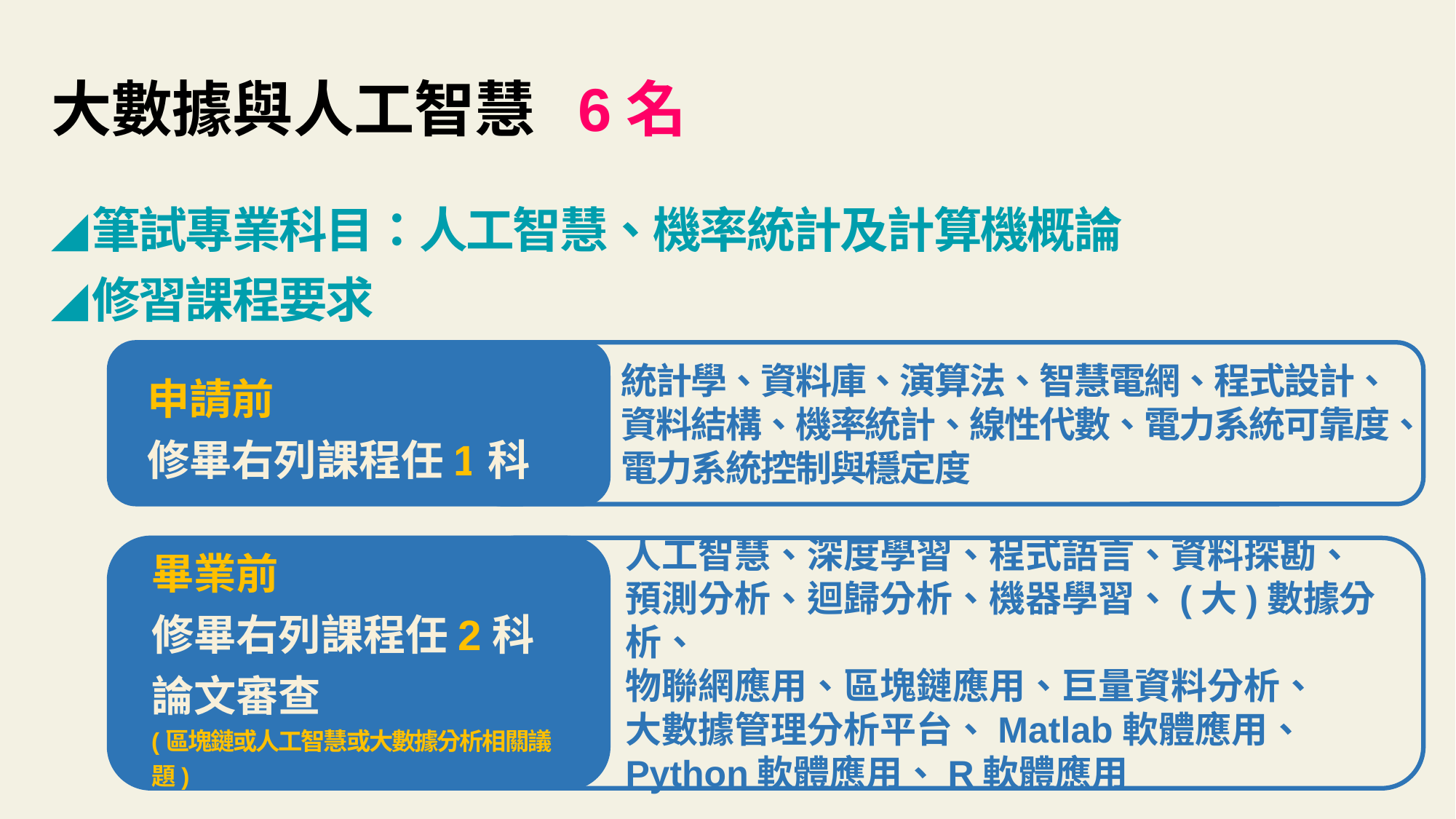

大數據與人工智慧  6名
筆試專業科目：人工智慧、機率統計及計算機概論
修習課程要求
申請前
修畢右列課程任1科
統計學、資料庫、演算法、智慧電網、程式設計、資料結構、機率統計、線性代數、電力系統可靠度、電力系統控制與穩定度
人工智慧、深度學習、程式語言、資料探勘、
預測分析、迴歸分析、機器學習、(大)數據分析、
物聯網應用、區塊鏈應用、巨量資料分析、
大數據管理分析平台、Matlab軟體應用、
Python軟體應用、R軟體應用
畢業前
修畢右列課程任2科
論文審查
(區塊鏈或人工智慧或大數據分析相關議題)